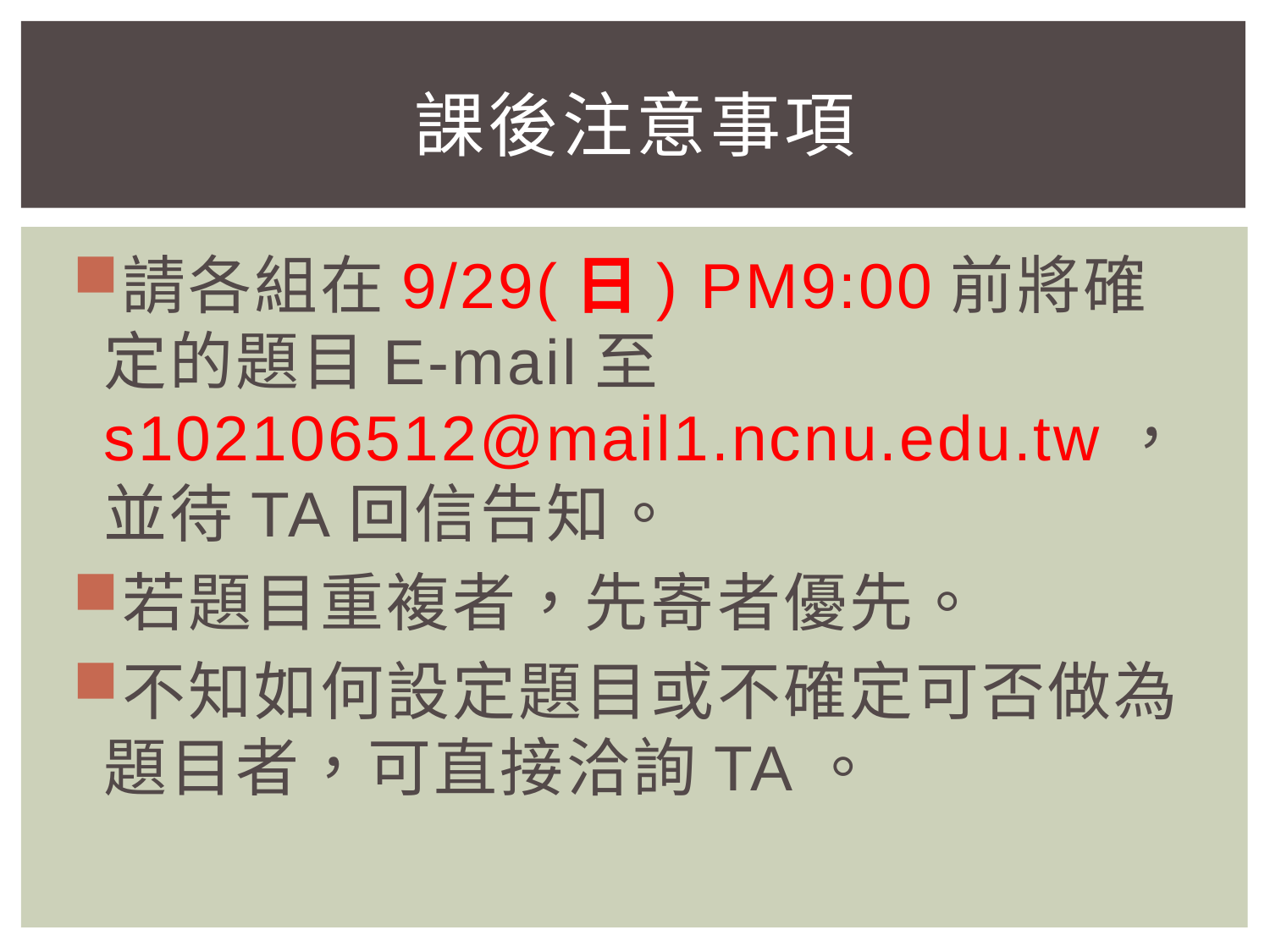

# 課後注意事項
請各組在9/29(日) PM9:00前將確定的題目E-mail至s102106512@mail1.ncnu.edu.tw，並待TA回信告知。
若題目重複者，先寄者優先。
不知如何設定題目或不確定可否做為題目者，可直接洽詢TA。